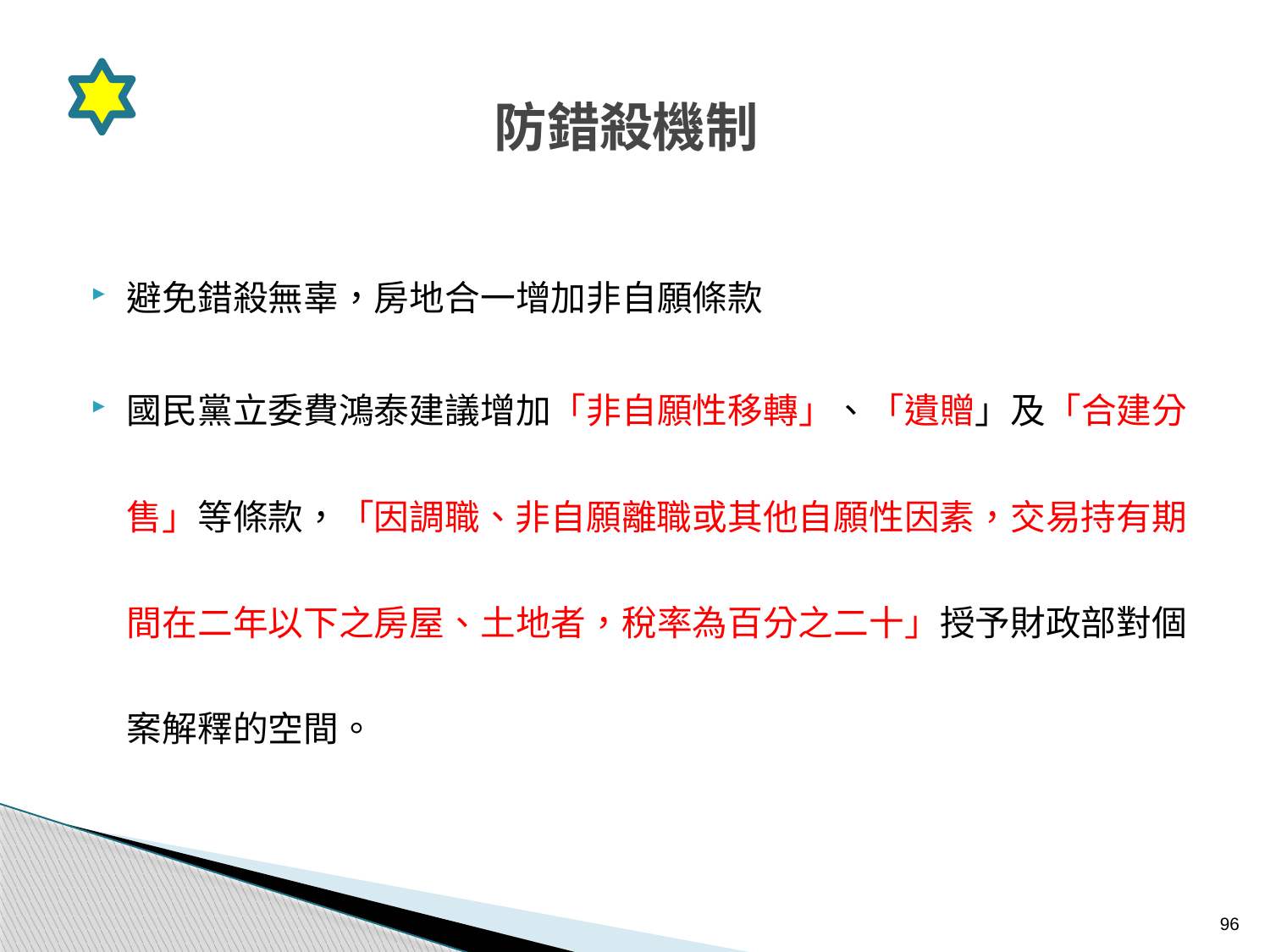

# 防錯殺機制

避免錯殺無辜，房地合一增加非自願條款
國民黨立委費鴻泰建議增加「非自願性移轉」、「遺贈」及「合建分售」等條款，「因調職、非自願離職或其他自願性因素，交易持有期間在二年以下之房屋、土地者，稅率為百分之二十」授予財政部對個案解釋的空間。
96